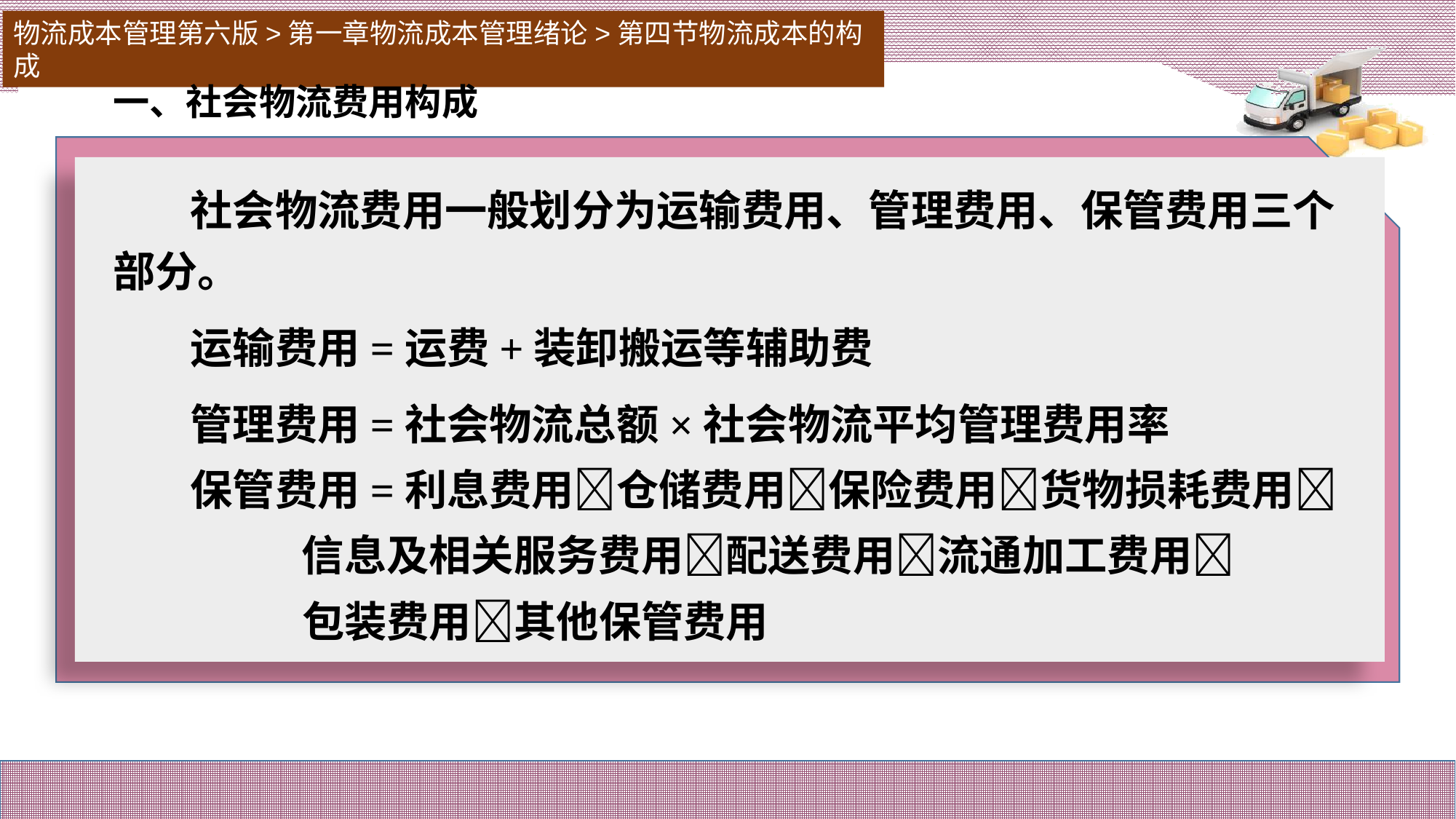

物流成本管理第六版>第一章物流成本管理绪论>第四节物流成本的构成
一、社会物流费用构成
# 社会物流费用一般划分为运输费用、管理费用、保管费用三个部分。
运输费用=运费+装卸搬运等辅助费
管理费用=社会物流总额×社会物流平均管理费用率
保管费用=利息费用+仓储费用+保险费用+货物损耗费用+
信息及相关服务费用+配送费用+流通加工费用+
包装费用+其他保管费用